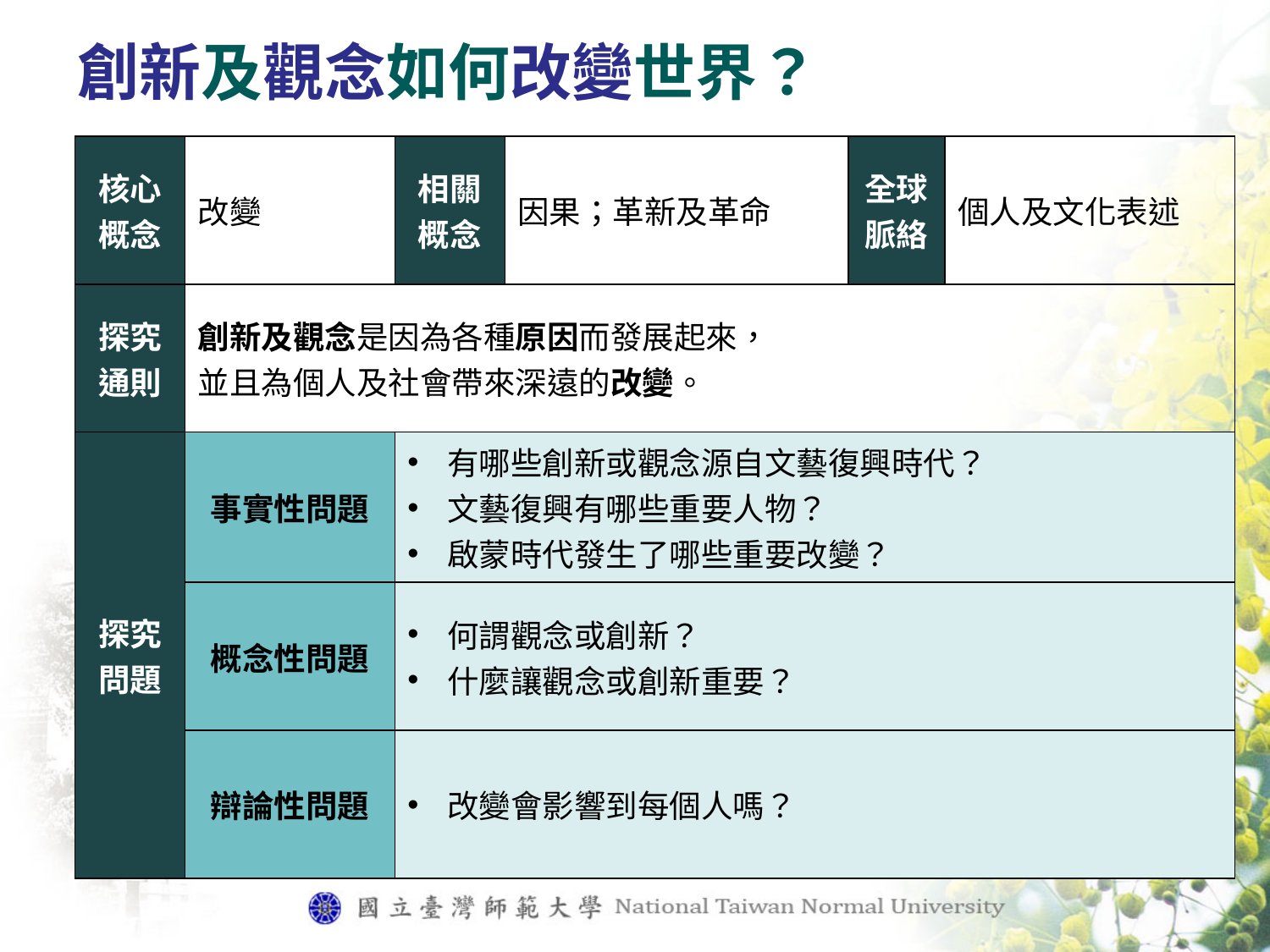

# 創新及觀念如何改變世界？
| 核心概念 | 改變 | 相關概念 | 因果；革新及革命 | 全球脈絡 | 個人及文化表述 |
| --- | --- | --- | --- | --- | --- |
| 探究通則 | 創新及觀念是因為各種原因而發展起來， 並且為個人及社會帶來深遠的改變。 |  |  |  |  |
| 探究問題 | 事實性問題 | 有哪些創新或觀念源自文藝復興時代？ 文藝復興有哪些重要人物？ 啟蒙時代發生了哪些重要改變？ |  |  |  |
|  | 概念性問題 | 何謂觀念或創新？ 什麼讓觀念或創新重要？ |  |  |  |
|  | 辯論性問題 | 改變會影響到每個人嗎？ |  |  |  |